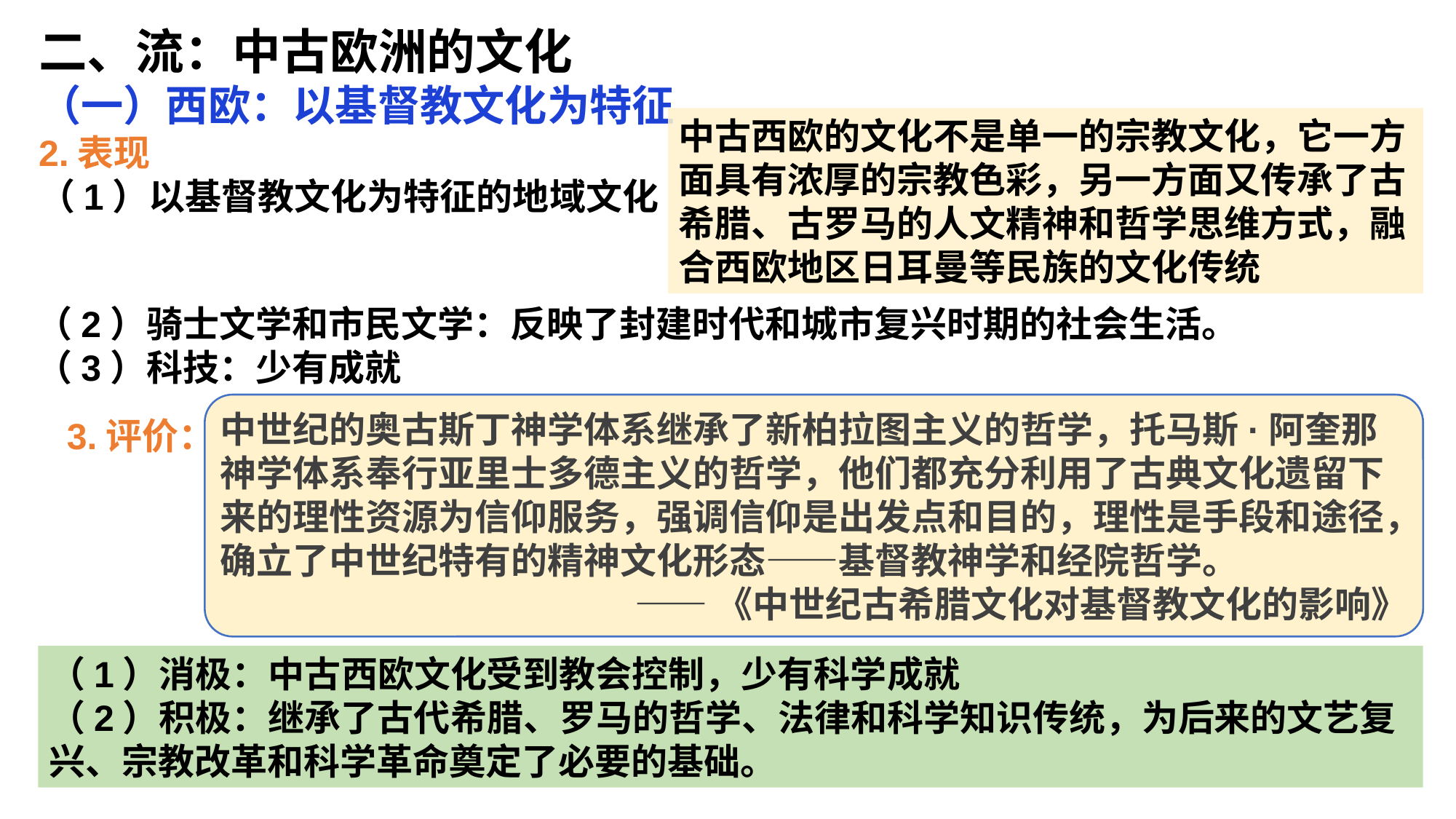

二、流：中古欧洲的文化
（一）西欧：以基督教文化为特征
2.表现
（1）以基督教文化为特征的地域文化
中古西欧的文化不是单一的宗教文化，它一方面具有浓厚的宗教色彩，另一方面又传承了古希腊、古罗马的人文精神和哲学思维方式，融合西欧地区日耳曼等民族的文化传统
（2）骑士文学和市民文学：反映了封建时代和城市复兴时期的社会生活。
（3）科技：少有成就
中世纪的奥古斯丁神学体系继承了新柏拉图主义的哲学，托马斯·阿奎那神学体系奉行亚里士多德主义的哲学，他们都充分利用了古典文化遗留下来的理性资源为信仰服务，强调信仰是出发点和目的，理性是手段和途径，确立了中世纪特有的精神文化形态——基督教神学和经院哲学。
——《中世纪古希腊文化对基督教文化的影响》
3.评价：
（1）消极：中古西欧文化受到教会控制，少有科学成就
（2）积极：继承了古代希腊、罗马的哲学、法律和科学知识传统，为后来的文艺复兴、宗教改革和科学革命奠定了必要的基础。